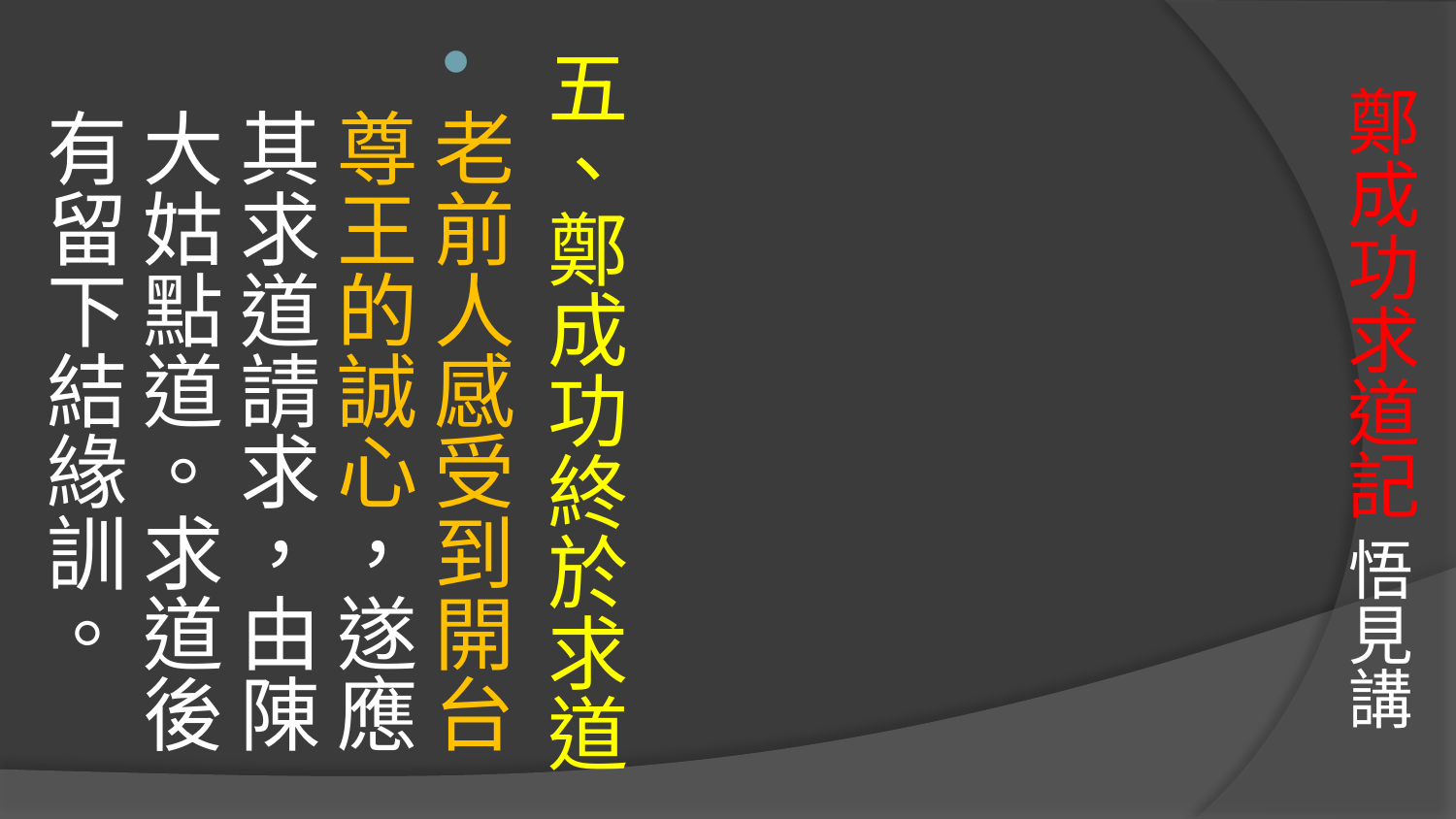

# 鄭成功求道記 悟見講
五、鄭成功終於求道
老前人感受到開台尊王的誠心，遂應其求道請求，由陳大姑點道。求道後有留下結緣訓。